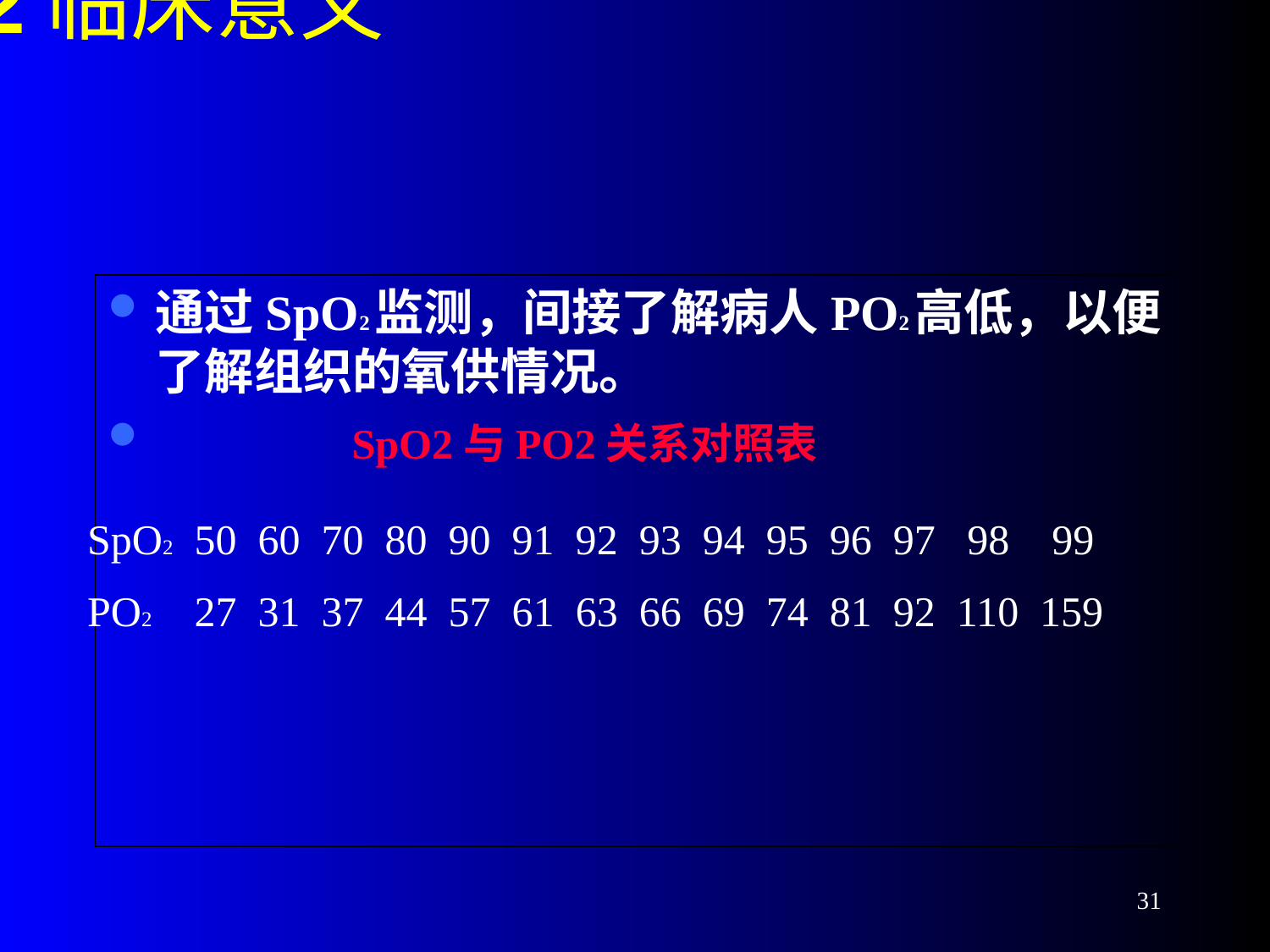

七、SpO2临床意义
通过SpO2监测，间接了解病人PO2高低，以便了解组织的氧供情况。
                SpO2与PO2关系对照表
SpO2  50  60  70  80  90  91  92  93  94  95  96  97   98    99
PO2    27  31  37  44  57  61  63  66  69  74  81  92  110  159

31